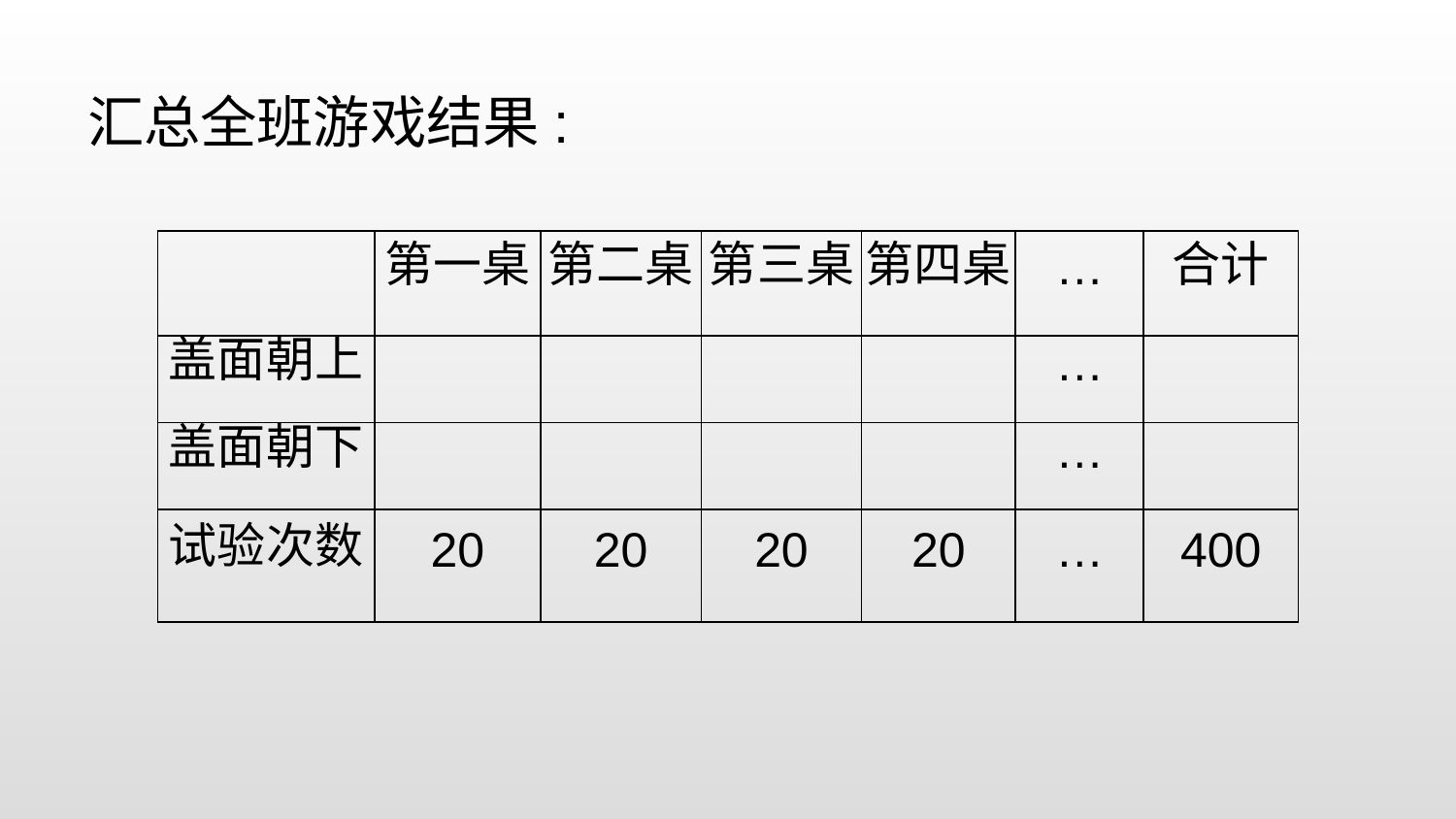

汇总全班游戏结果:
|  | 第一桌 | 第二桌 | 第三桌 | 第四桌 | … | 合计 |
| --- | --- | --- | --- | --- | --- | --- |
| 盖面朝上 |  |  |  |  | … |  |
| 盖面朝下 |  |  |  |  | … |  |
| 试验次数 | 20 | 20 | 20 | 20 | … | 400 |